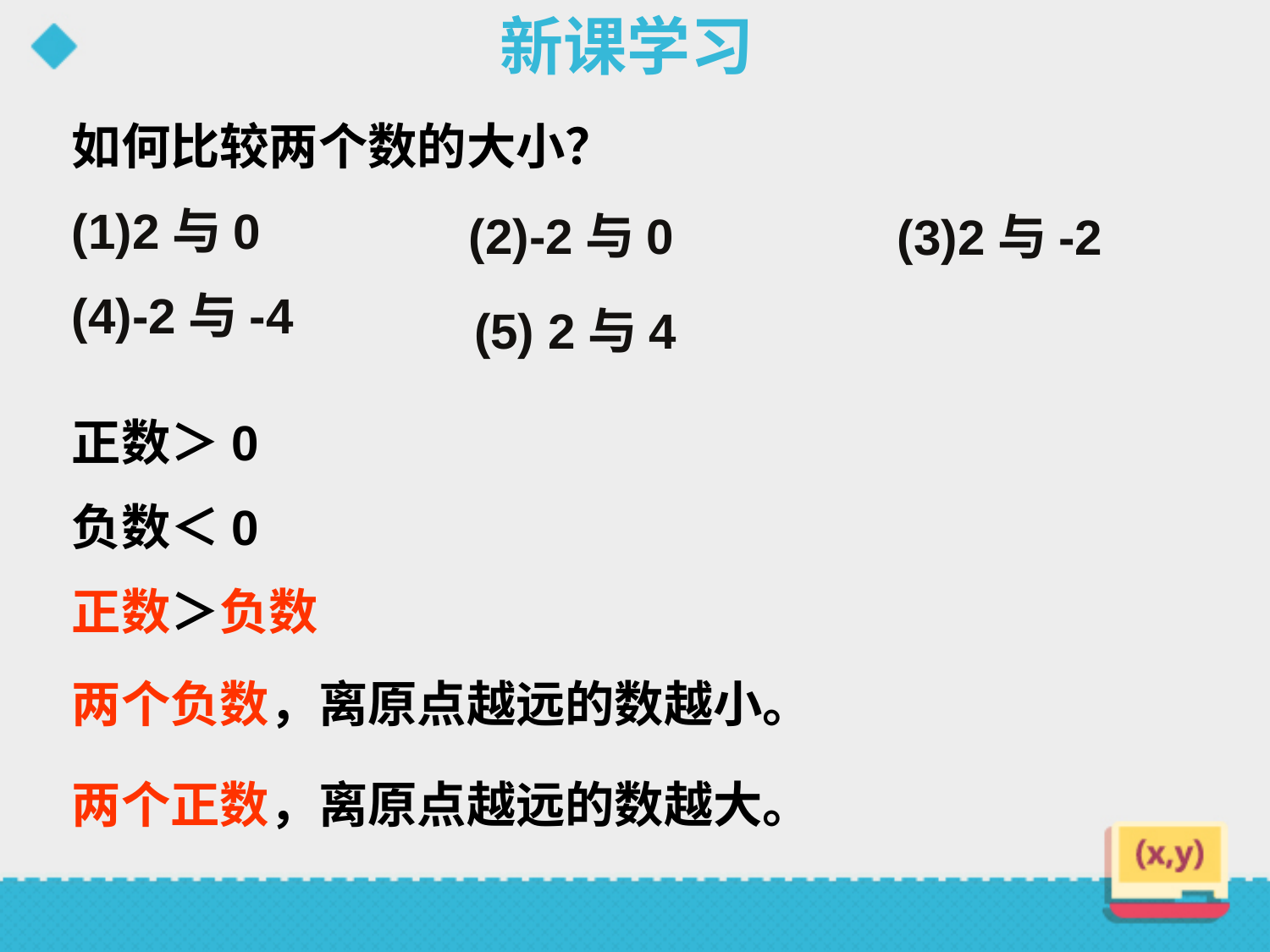

新课学习
如何比较两个数的大小？
(1)2与0
(2)-2与0
(3)2与-2
(4)-2与-4
(5) 2与4
正数＞0
负数＜0
正数＞负数
两个负数，离原点越远的数越小。
两个正数，离原点越远的数越大。